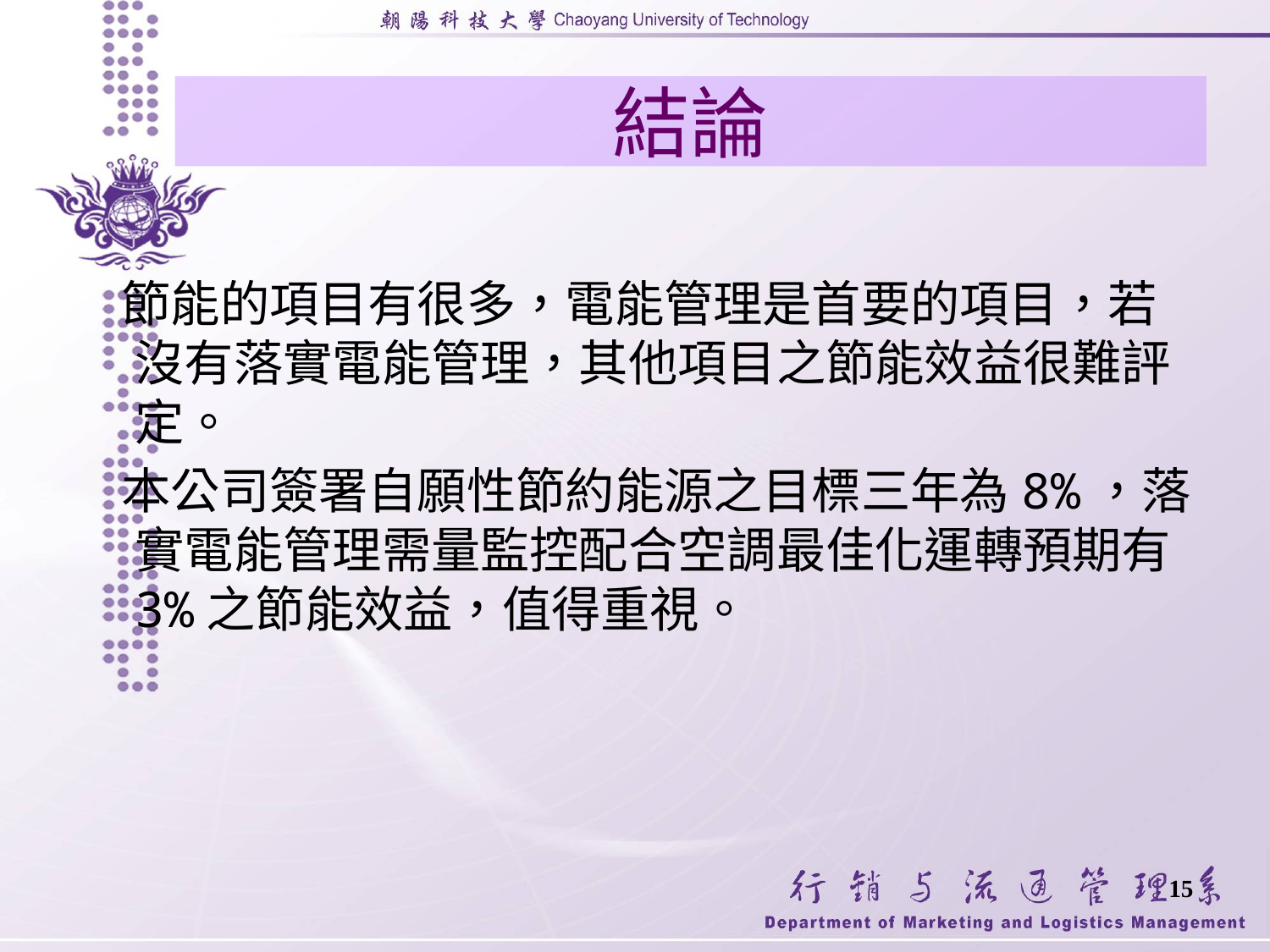

# 結論
  節能的項目有很多，電能管理是首要的項目，若沒有落實電能管理，其他項目之節能效益很難評定。
  本公司簽署自願性節約能源之目標三年為8%，落實電能管理需量監控配合空調最佳化運轉預期有3%之節能效益，值得重視。
15